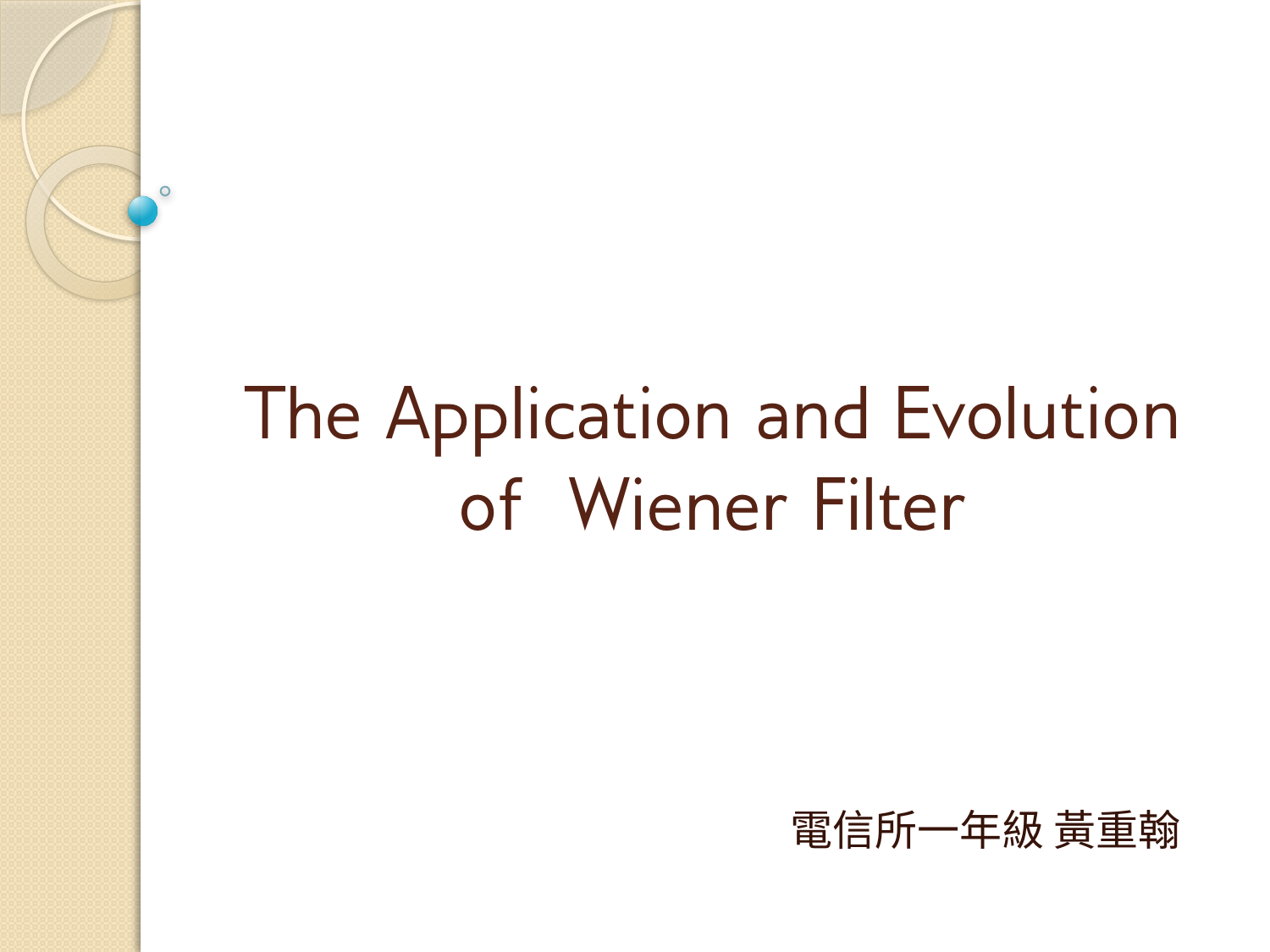

# The Application and Evolution of  Wiener Filter
電信所一年級 黃重翰